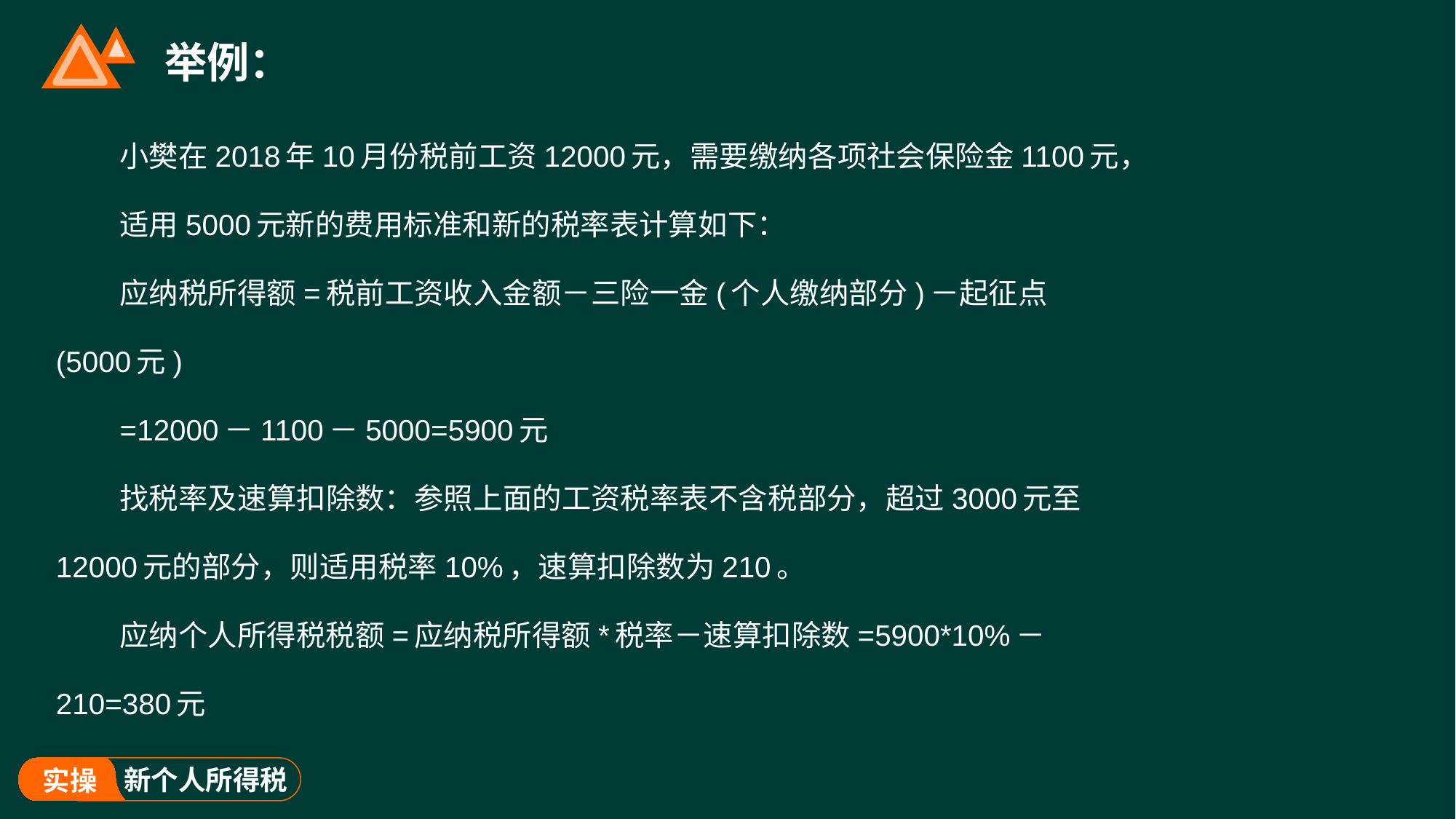

# 举例：
小樊在2018年10月份税前工资12000元，需要缴纳各项社会保险金1100元，
适用5000元新的费用标准和新的税率表计算如下：
应纳税所得额=税前工资收入金额－三险一金(个人缴纳部分)－起征点(5000元)
=12000－1100－5000=5900元
找税率及速算扣除数：参照上面的工资税率表不含税部分，超过3000元至12000元的部分，则适用税率10%，速算扣除数为210。
应纳个人所得税税额=应纳税所得额*税率－速算扣除数=5900*10%－210=380元